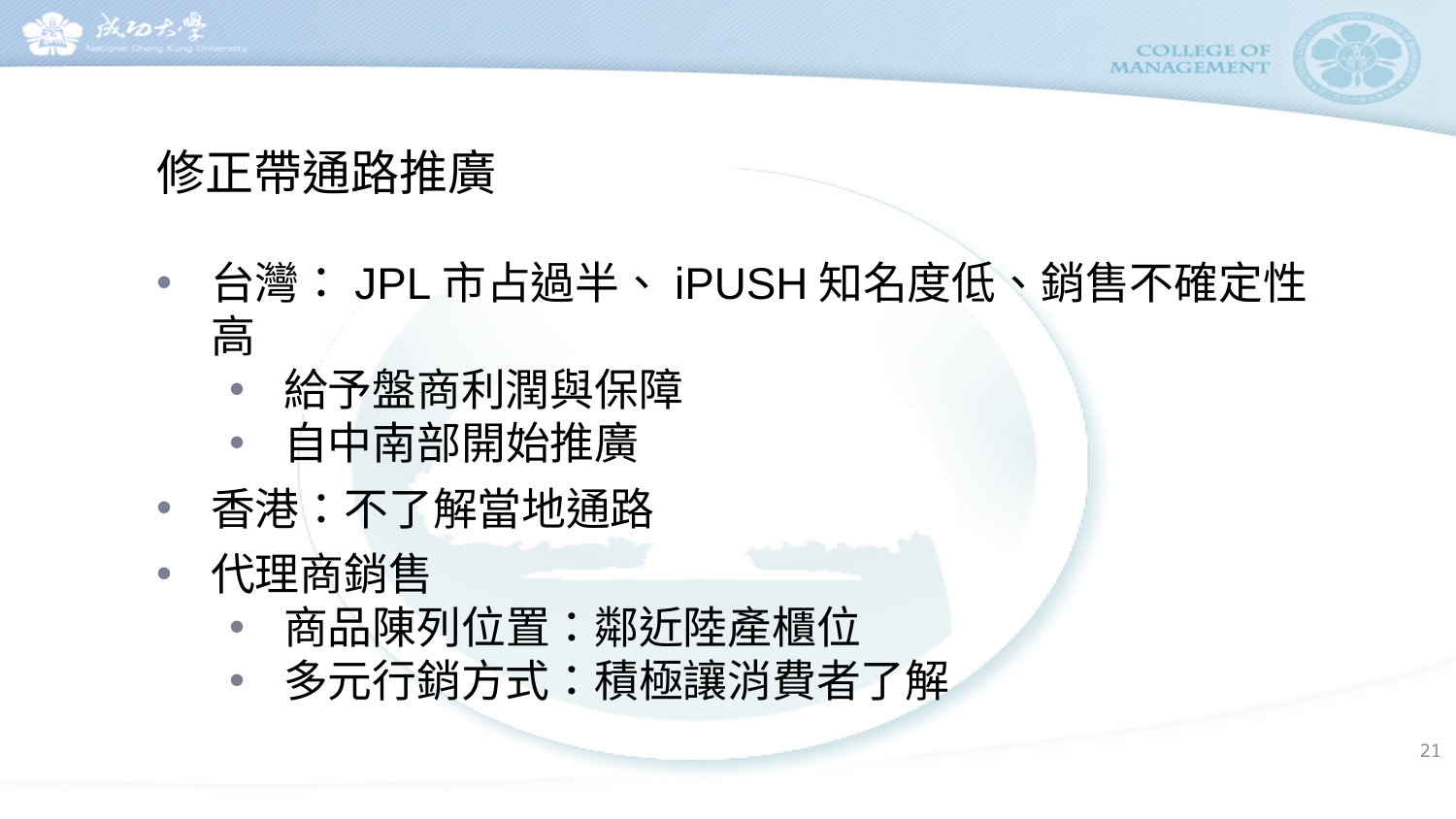

修正帶通路推廣
台灣：JPL市占過半、iPUSH知名度低、銷售不確定性高
給予盤商利潤與保障
自中南部開始推廣
香港：不了解當地通路
代理商銷售
商品陳列位置：鄰近陸產櫃位
多元行銷方式：積極讓消費者了解
21